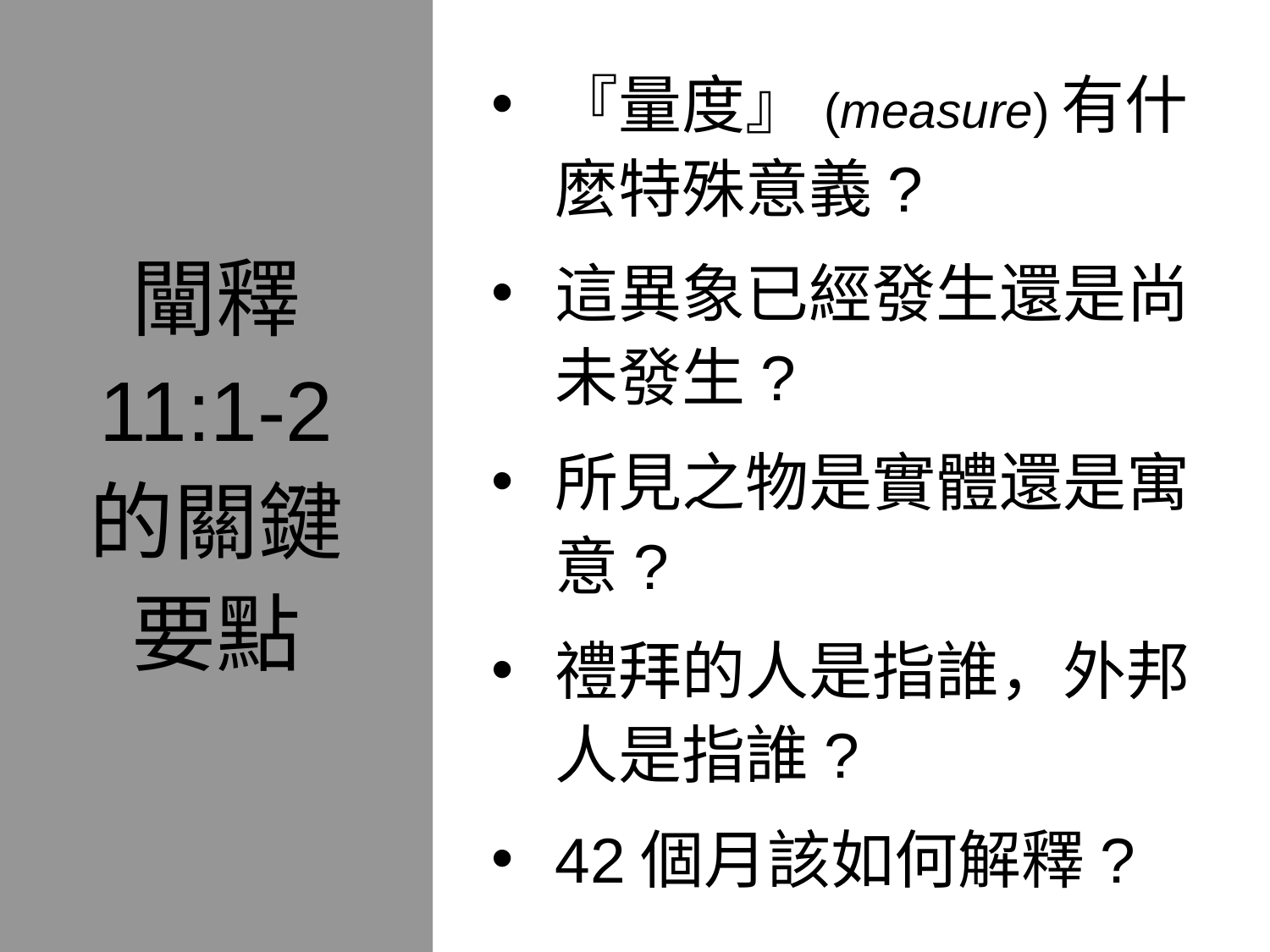

『量度』(measure)有什麼特殊意義?
這異象已經發生還是尚未發生?
所見之物是實體還是寓意?
禮拜的人是指誰，外邦人是指誰?
42個月該如何解釋?
# 闡釋 11:1-2 的關鍵要點